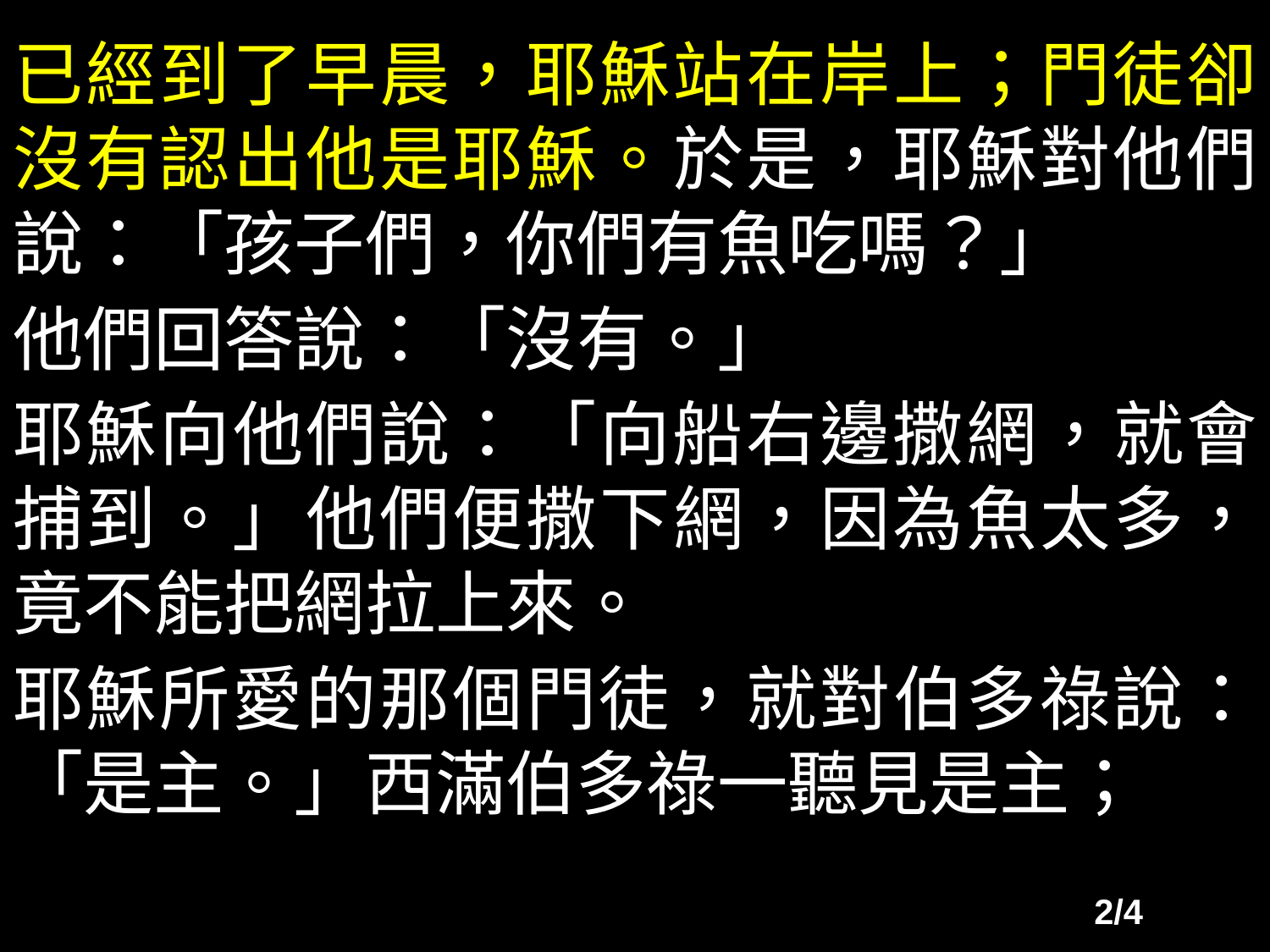

已經到了早晨，耶穌站在岸上；門徒卻沒有認出他是耶穌。於是，耶穌對他們說：「孩子們，你們有魚吃嗎？」
他們回答說：「沒有。」
耶穌向他們說：「向船右邊撒網，就會捕到。」他們便撒下網，因為魚太多，竟不能把網拉上來。
耶穌所愛的那個門徒，就對伯多祿說：「是主。」西滿伯多祿一聽見是主；
   2/4